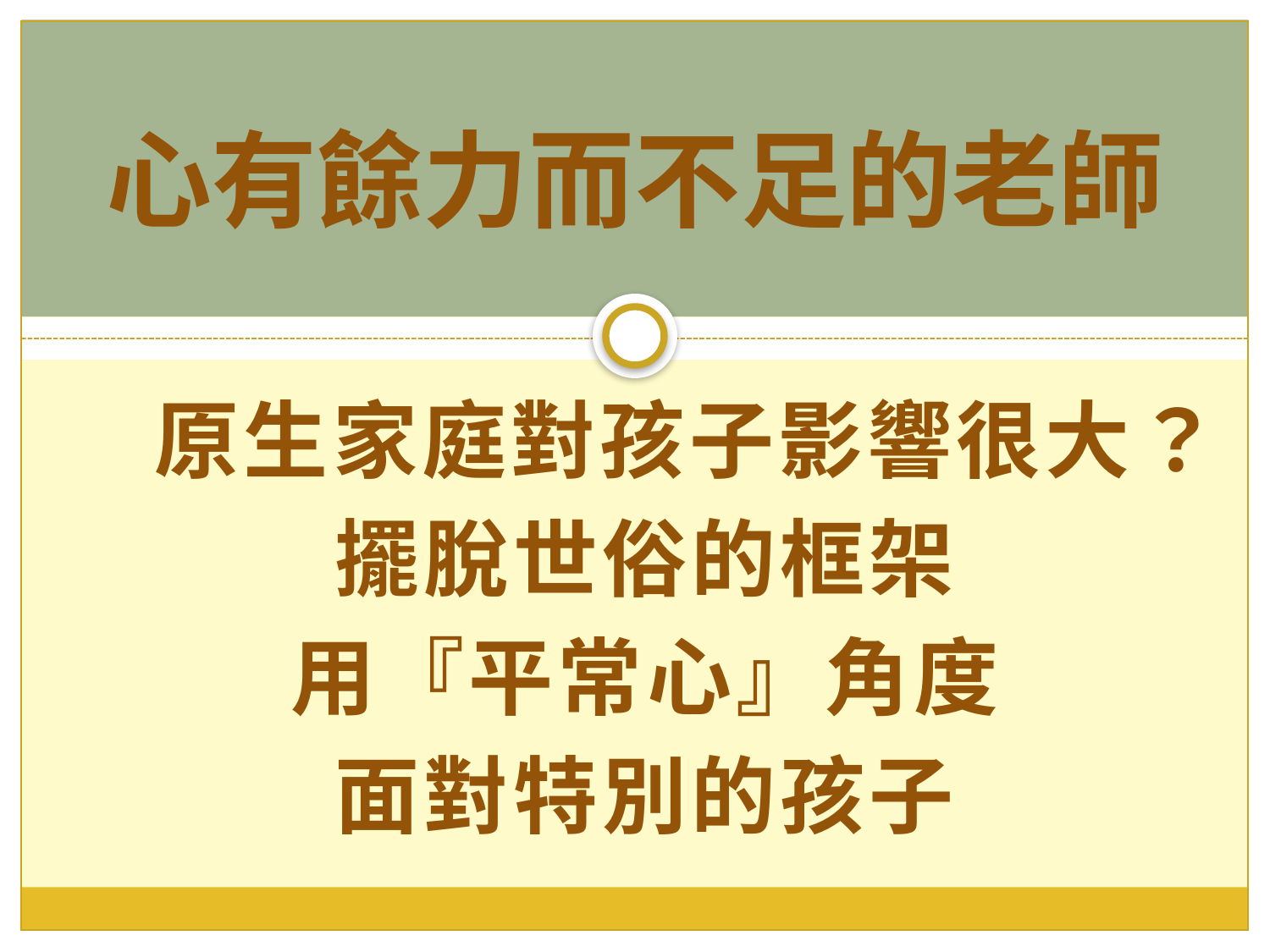

# 心有餘力而不足的老師
原生家庭對孩子影響很大？
擺脫世俗的框架
用『平常心』角度
面對特別的孩子